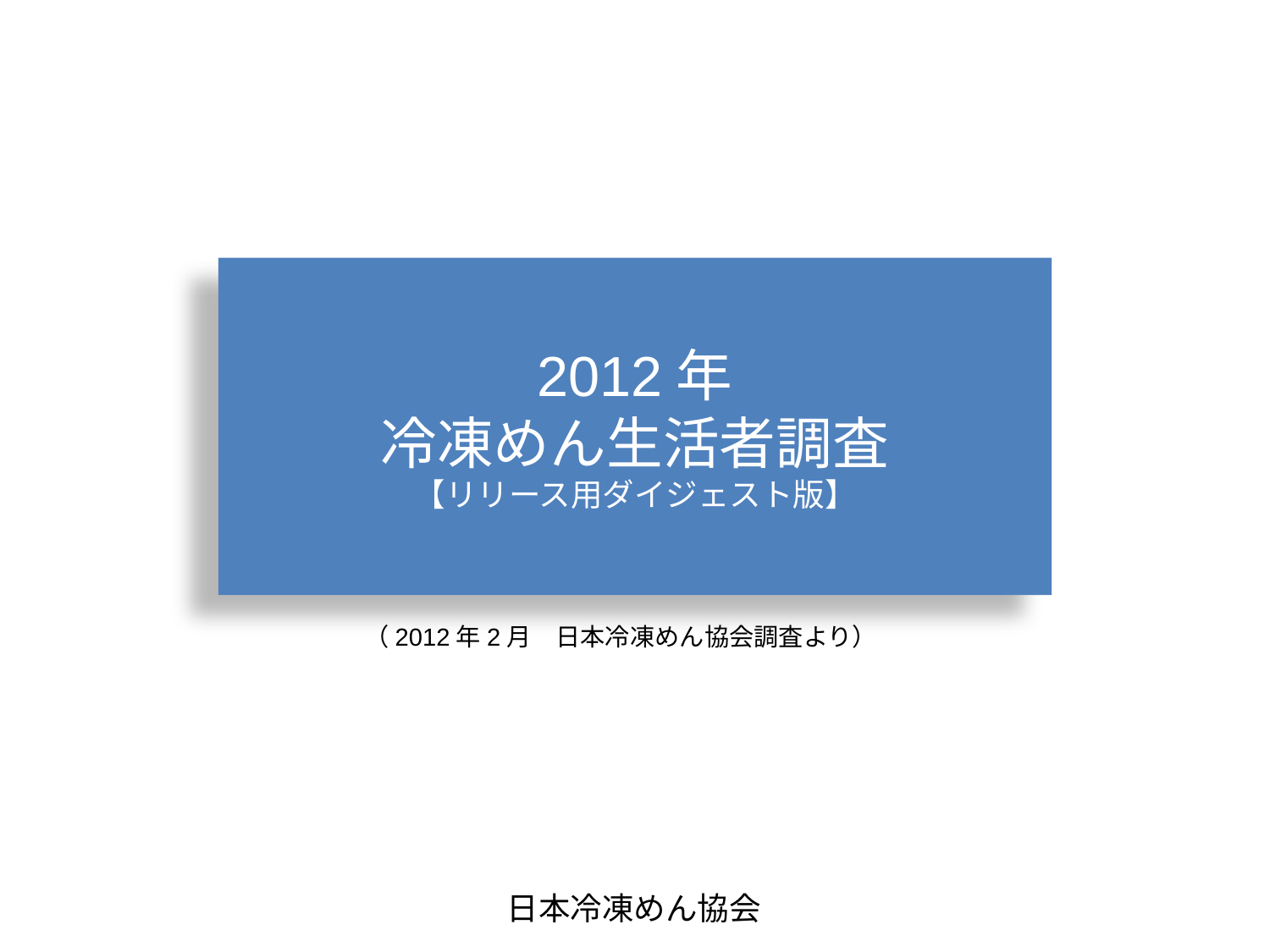

2012年
冷凍めん生活者調査
【リリース用ダイジェスト版】
（2012年2月　日本冷凍めん協会調査より）
日本冷凍めん協会